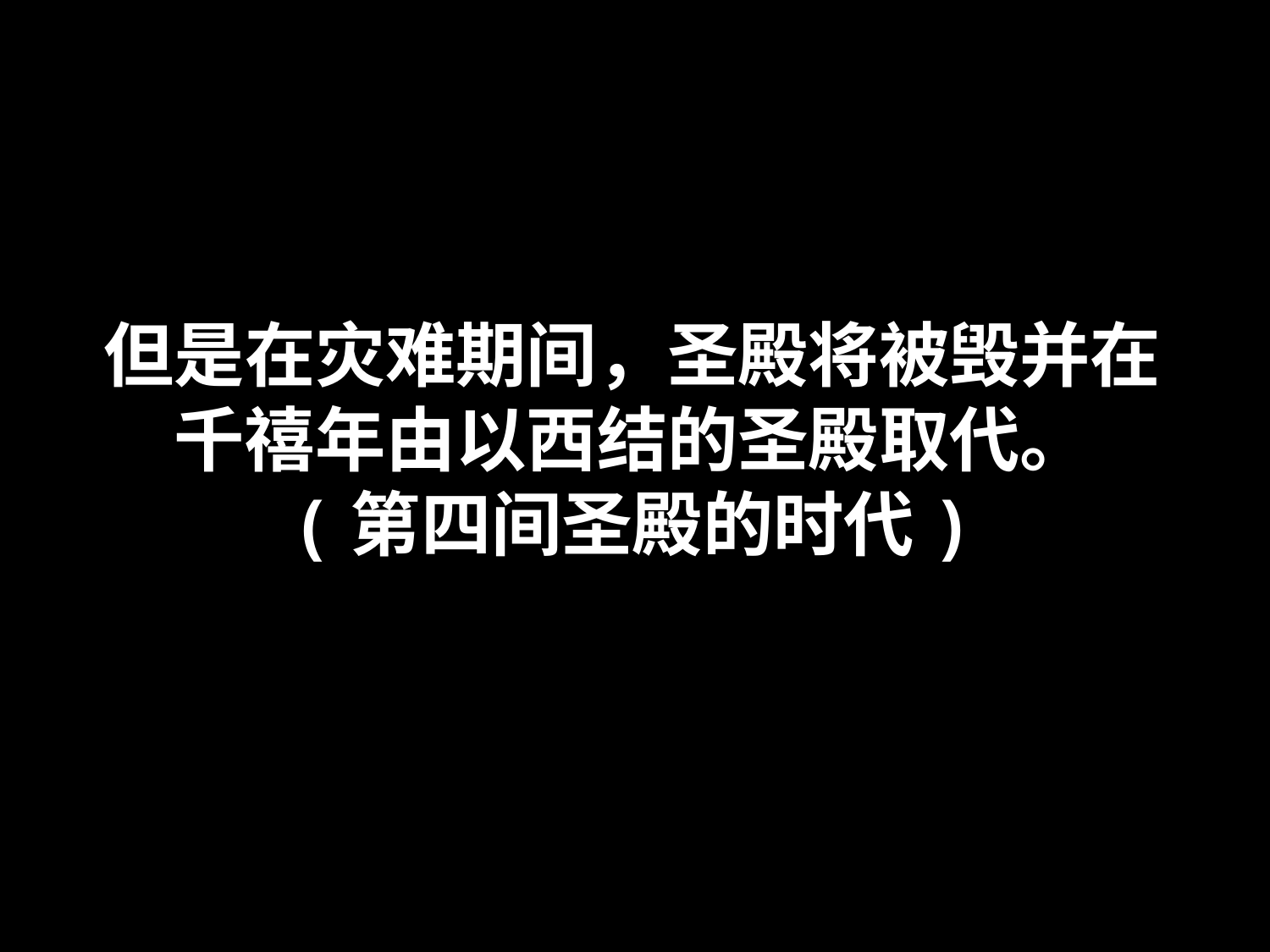

# 但是在灾难期间，圣殿将被毁并在千禧年由以西结的圣殿取代。 (第四间圣殿的时代)
Artwork by Sunny Chandra